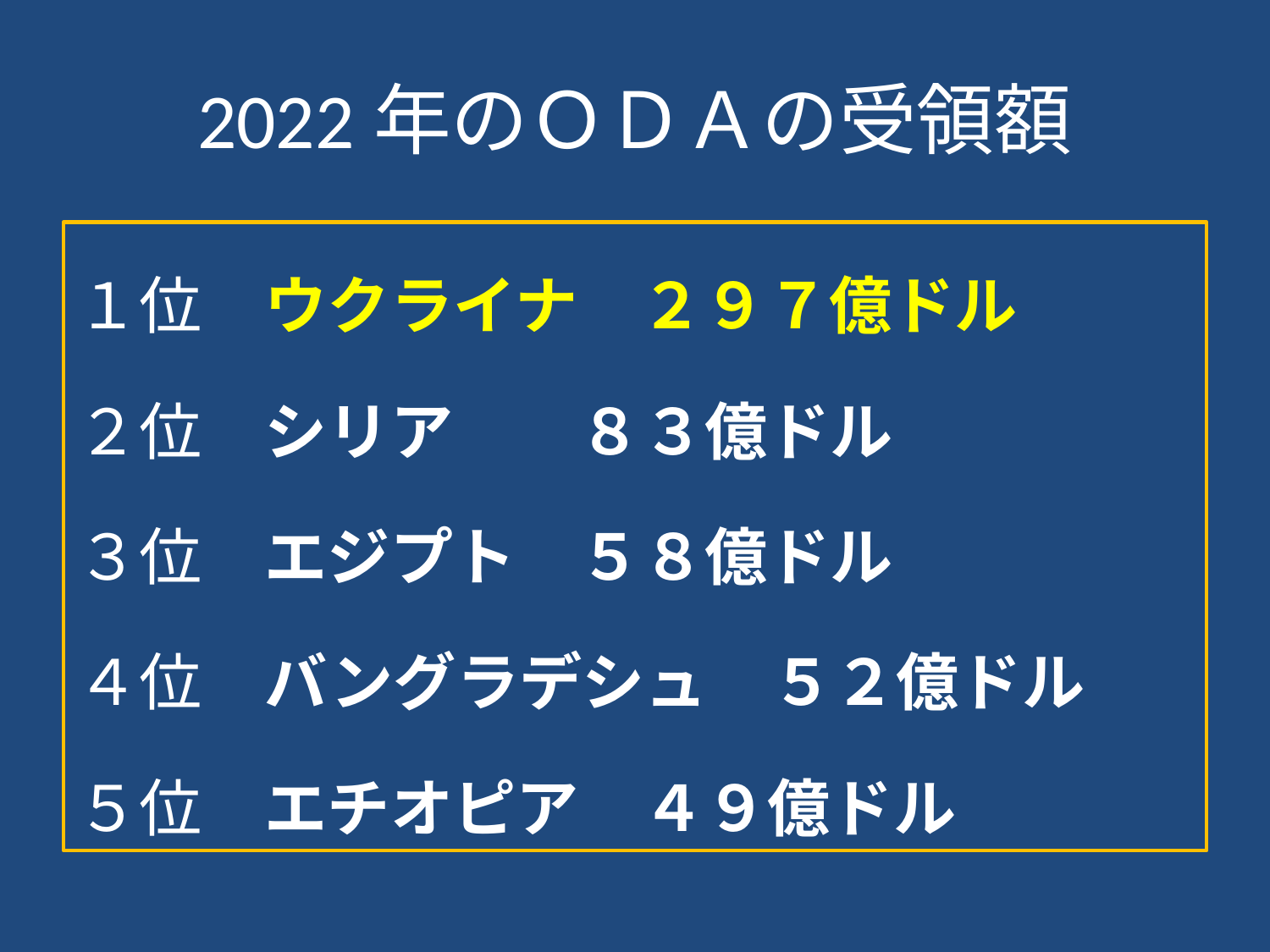

# 2022年のＯＤＡの受領額
１位　ウクライナ　２９７億ドル
２位　シリア　　８３億ドル
３位　エジプト　５８億ドル
４位　バングラデシュ　５２億ドル
５位　エチオピア　４９億ドル